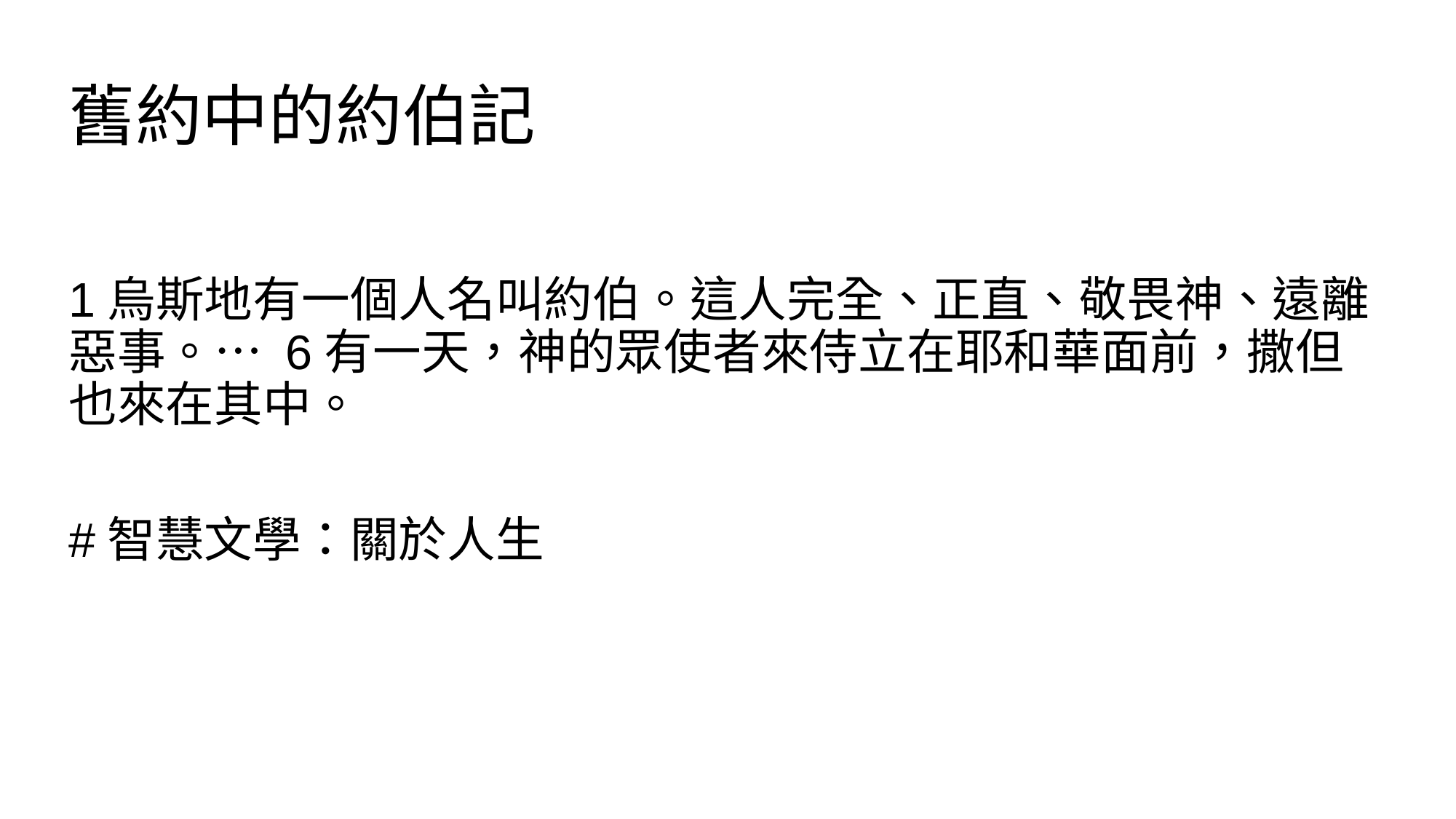

# 舊約中的約伯記
1烏斯地有一個人名叫約伯。這人完全、正直、敬畏神、遠離惡事。… 6有一天，神的眾使者來侍立在耶和華面前，撒但也來在其中。

#智慧文學：關於人生